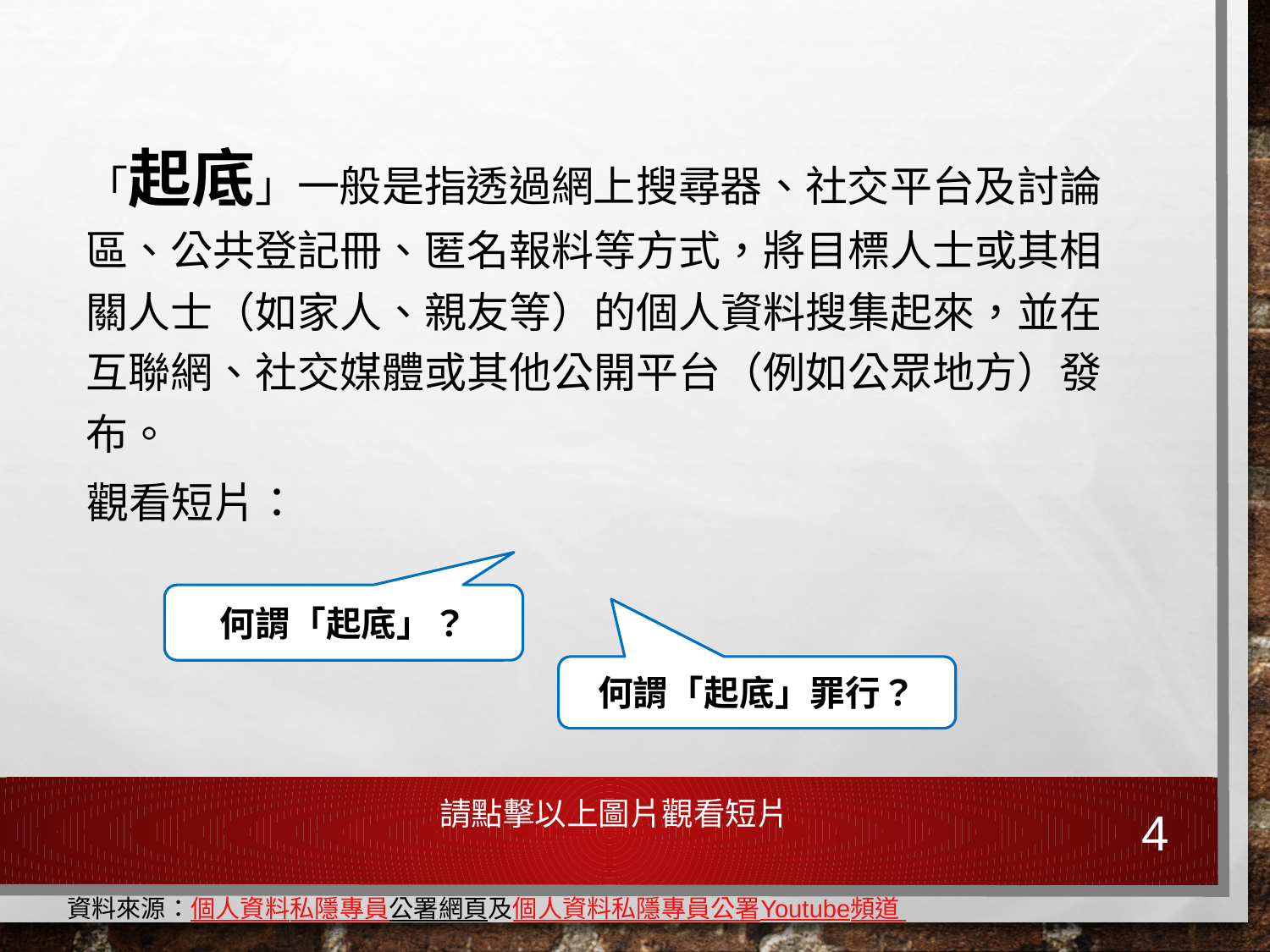

#
「起底」一般是指透過網上搜尋器、社交平台及討論區、公共登記冊、匿名報料等方式，將目標人士或其相關人士（如家人、親友等）的個人資料搜集起來，並在互聯網、社交媒體或其他公開平台（例如公眾地方）發布。
觀看短片：
何謂「起底」？
何謂「起底」罪行？
請點擊以上圖片觀看短片
4
資料來源：個人資料私隱專員公署網頁及個人資料私隱專員公署Youtube頻道